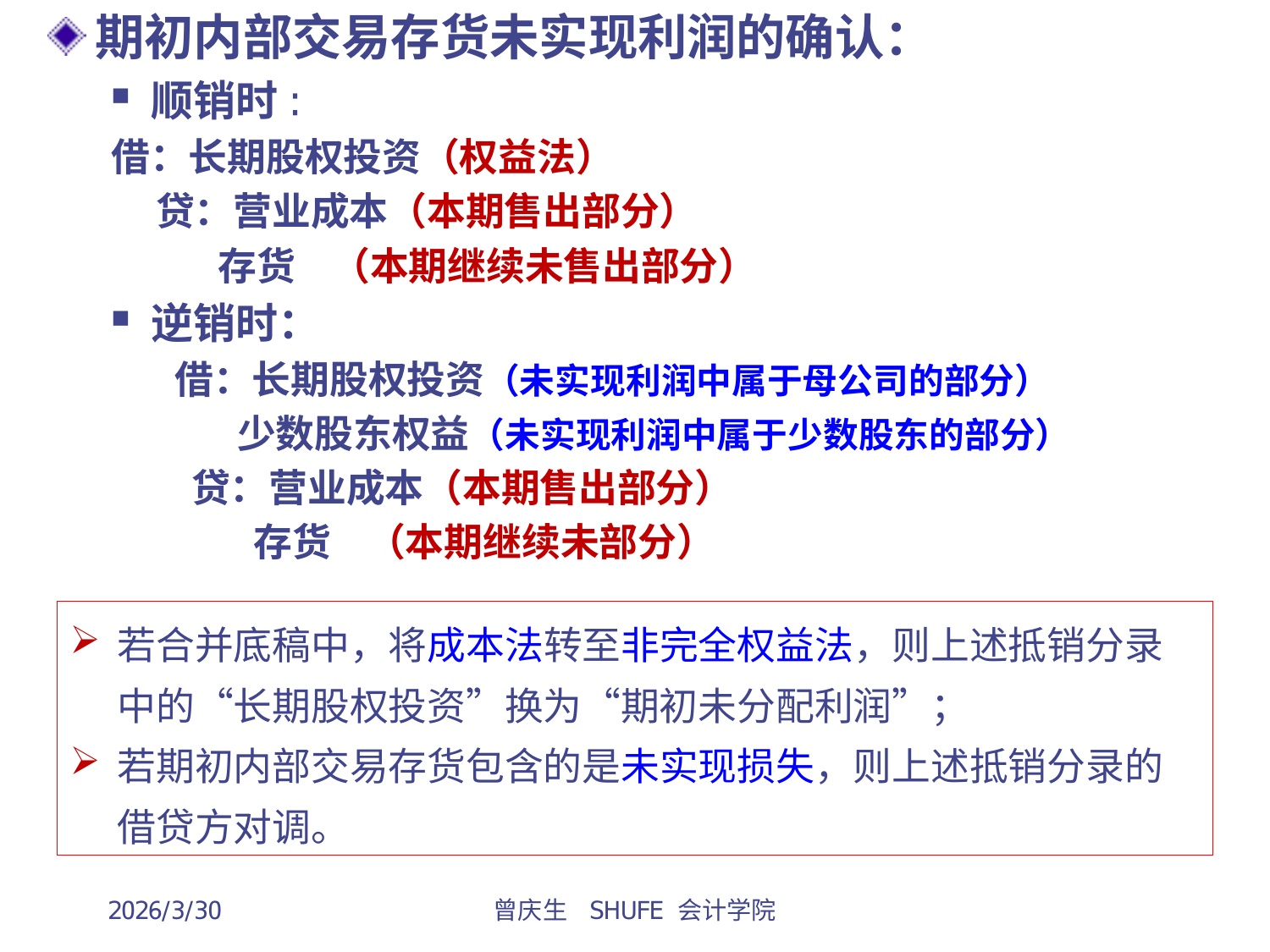

期初内部交易存货未实现利润的确认：
顺销时:
借：长期股权投资（权益法）
    贷：营业成本（本期售出部分）
           存货    （本期继续未售出部分）
逆销时：
借：长期股权投资（未实现利润中属于母公司的部分）
      少数股东权益（未实现利润中属于少数股东的部分）
        贷：营业成本（本期售出部分）
               存货    （本期继续未部分）
若合并底稿中，将成本法转至非完全权益法，则上述抵销分录中的“长期股权投资”换为“期初未分配利润”；
若期初内部交易存货包含的是未实现损失，则上述抵销分录的借贷方对调。
2026/3/30
曾庆生   SHUFE 会计学院